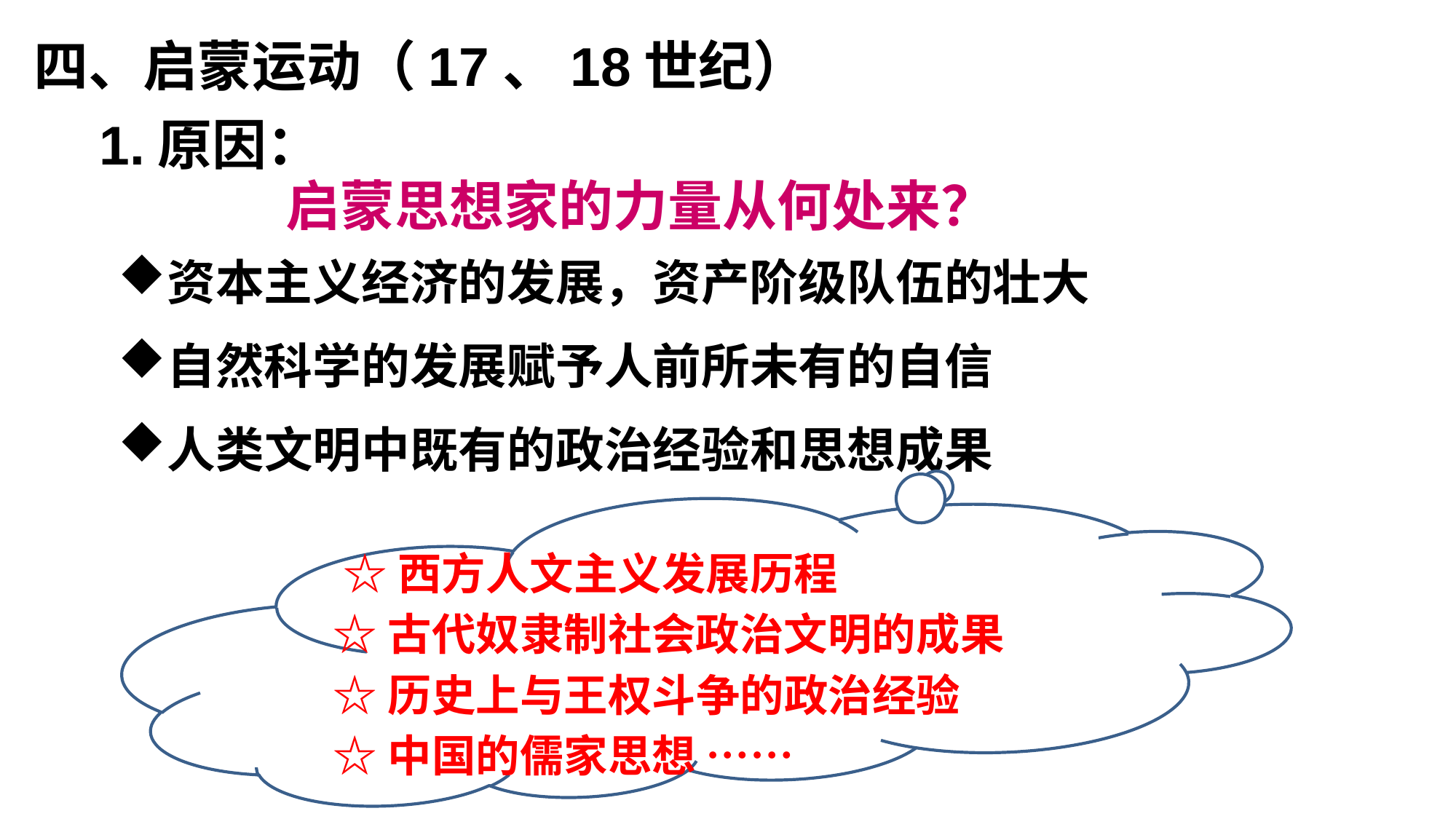

四、启蒙运动（17、18世纪）
1.原因：
启蒙思想家的力量从何处来？
资本主义经济的发展，资产阶级队伍的壮大
自然科学的发展赋予人前所未有的自信
人类文明中既有的政治经验和思想成果

  ☆西方人文主义发展历程
 ☆古代奴隶制社会政治文明的成果
 ☆历史上与王权斗争的政治经验
 ☆中国的儒家思想 ……